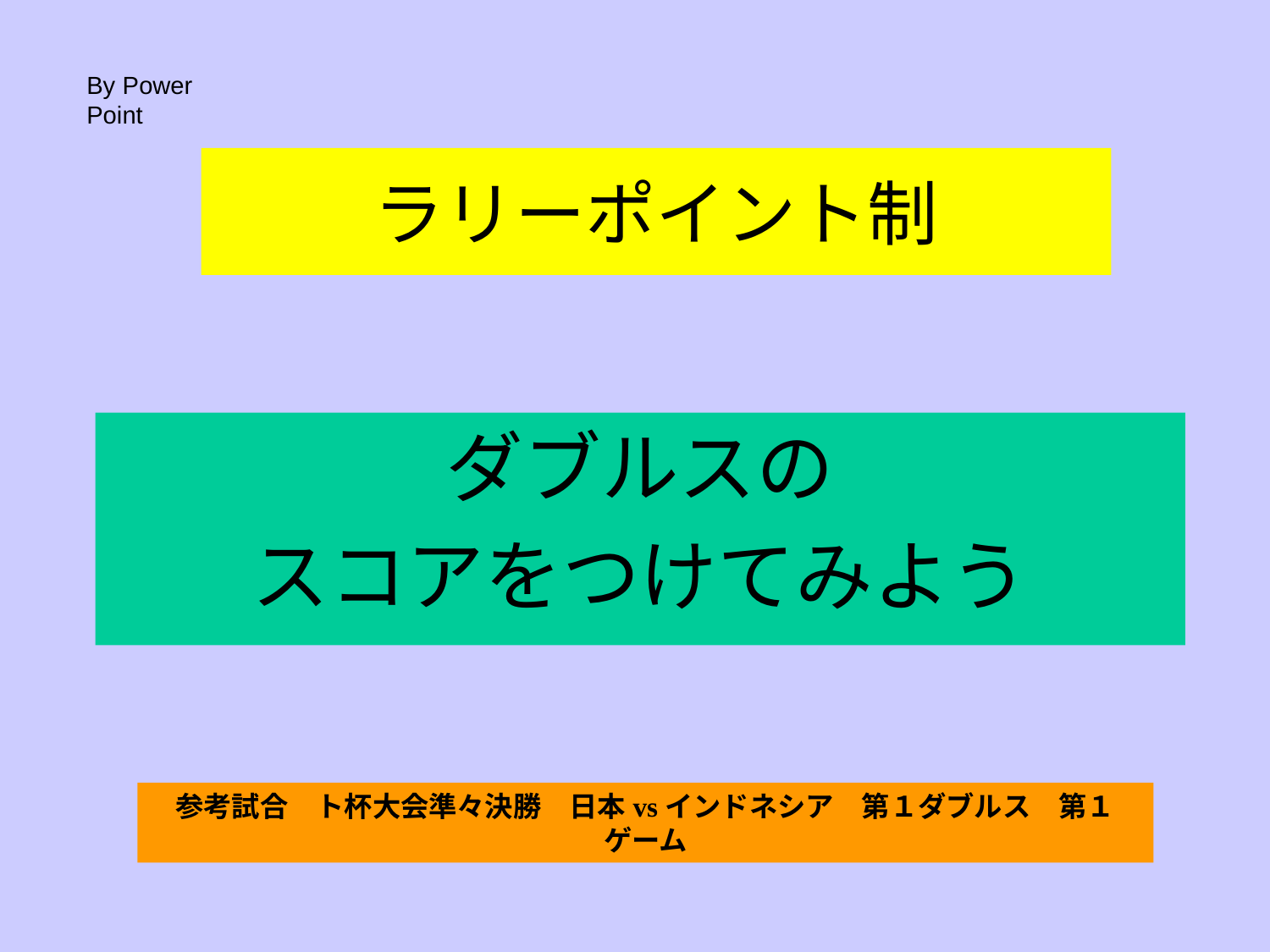

By Power Point
# ラリーポイント制
ダブルスの
スコアをつけてみよう
参考試合　ト杯大会準々決勝　日本vsインドネシア　第１ダブルス　第１ゲーム